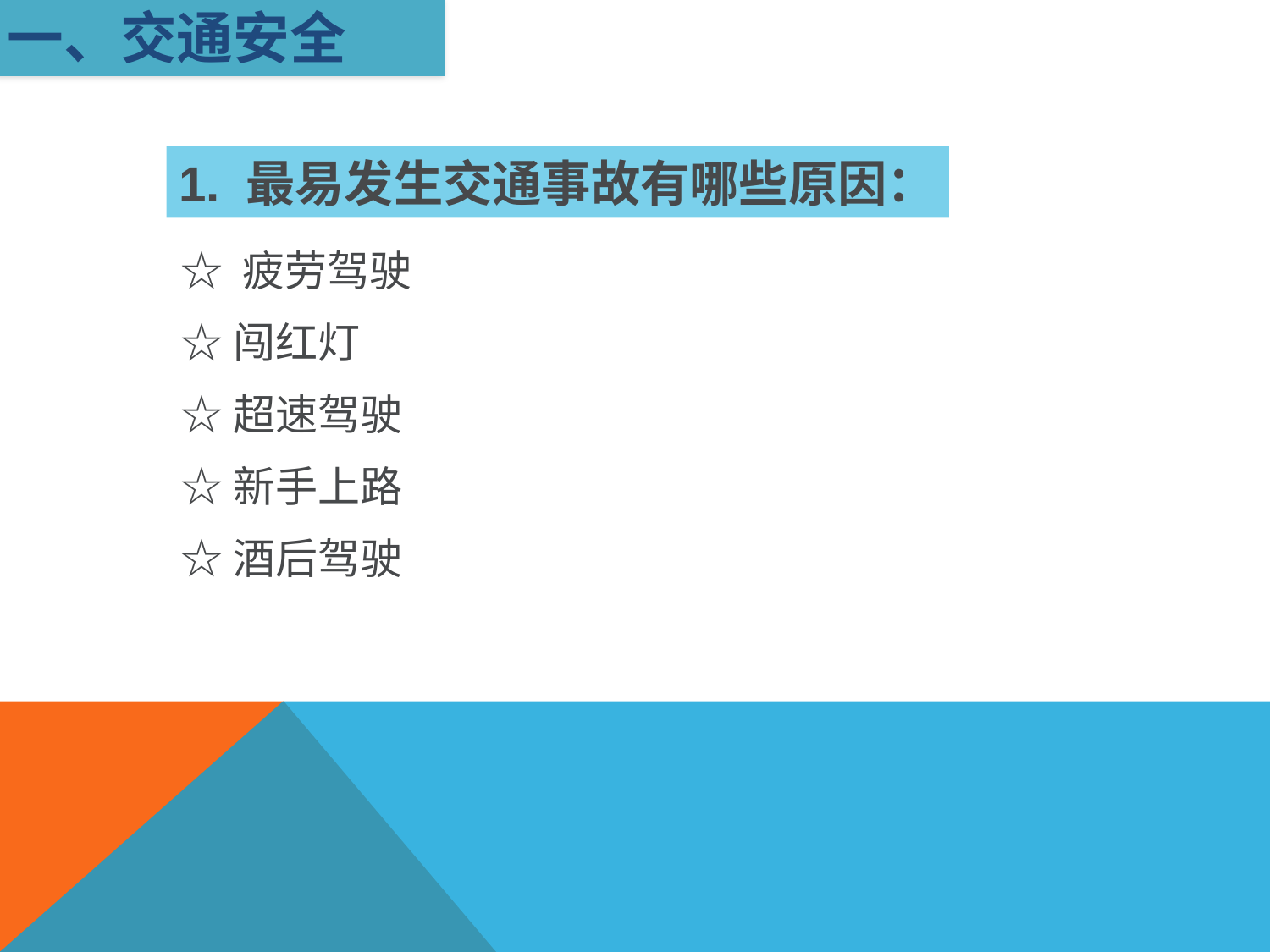

一、交通安全

1. 最易发生交通事故有哪些原因：

☆ 疲劳驾驶
☆闯红灯
☆超速驾驶
☆新手上路
☆酒后驾驶